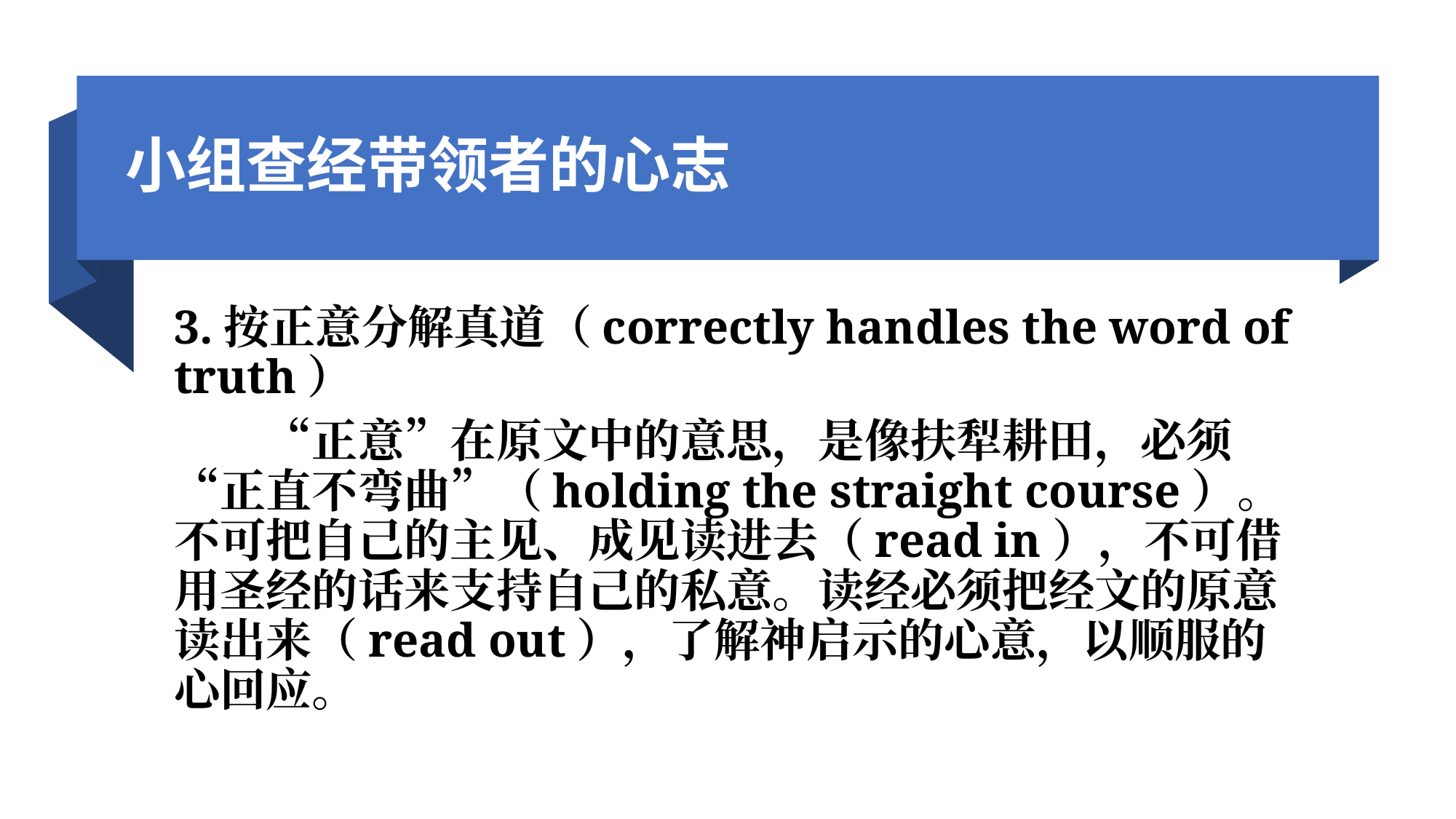

# 小组查经带领者的心志

3.按正意分解真道（correctly handles the word of truth）
　　“正意”在原文中的意思，是像扶犁耕田，必须“正直不弯曲”（holding the straight course）。不可把自己的主见、成见读进去（read in），不可借用圣经的话来支持自己的私意。读经必须把经文的原意读出来（read out），了解神启示的心意，以顺服的心回应。